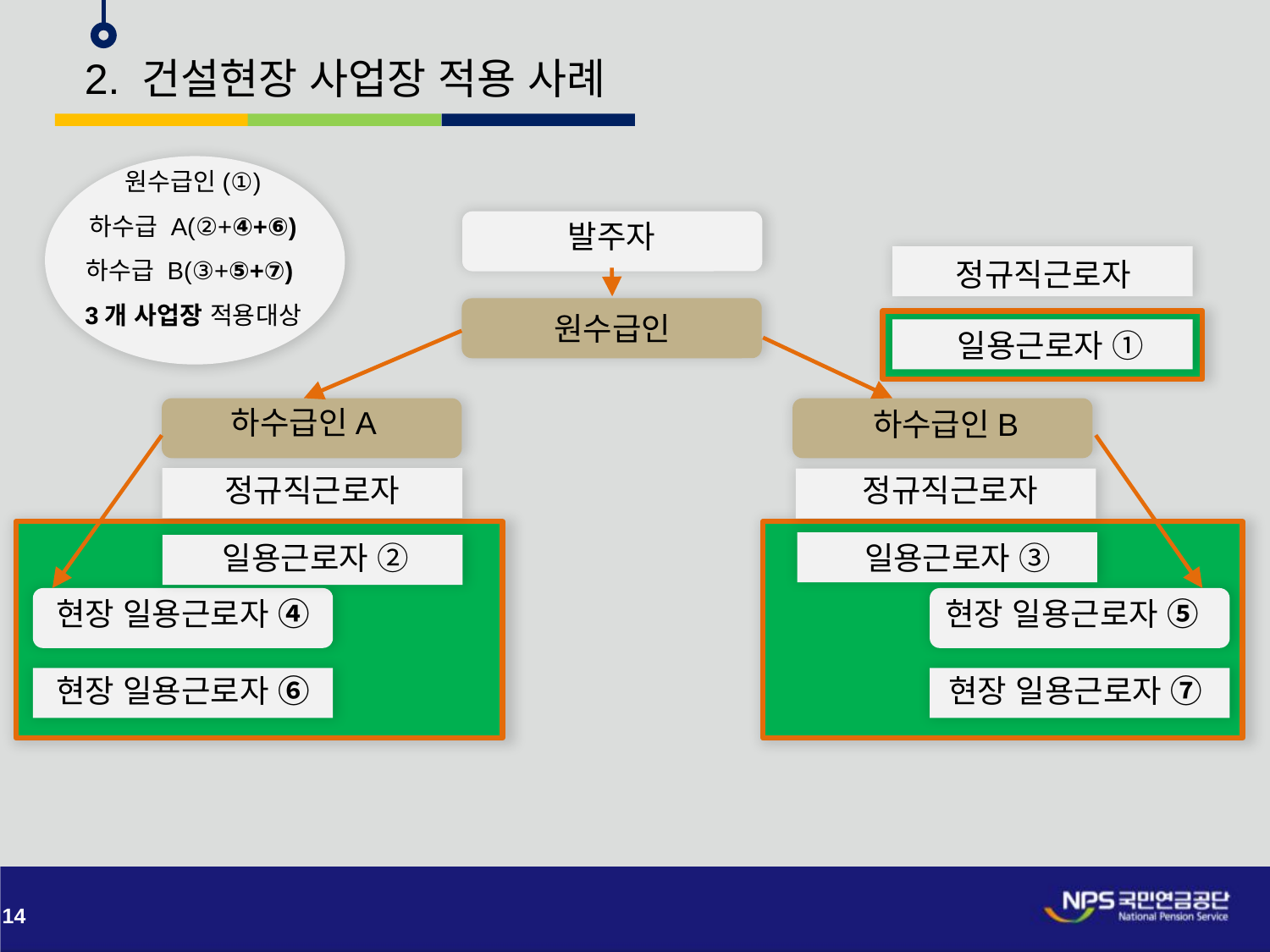

2. 건설현장 사업장 적용 사례

원수급인(①)
하수급 A(②+④+⑥)
하수급 B(③+⑤+⑦)
3개 사업장 적용대상
발주자

정규직근로자

원수급인

일용근로자 ①
하수급인A
하수급인B

정규직근로자
정규직근로자

일용근로자 ②

일용근로자 ③

현장 일용근로자 ④
현장 일용근로자 ⑤

현장 일용근로자 ⑥
현장 일용근로자 ⑦